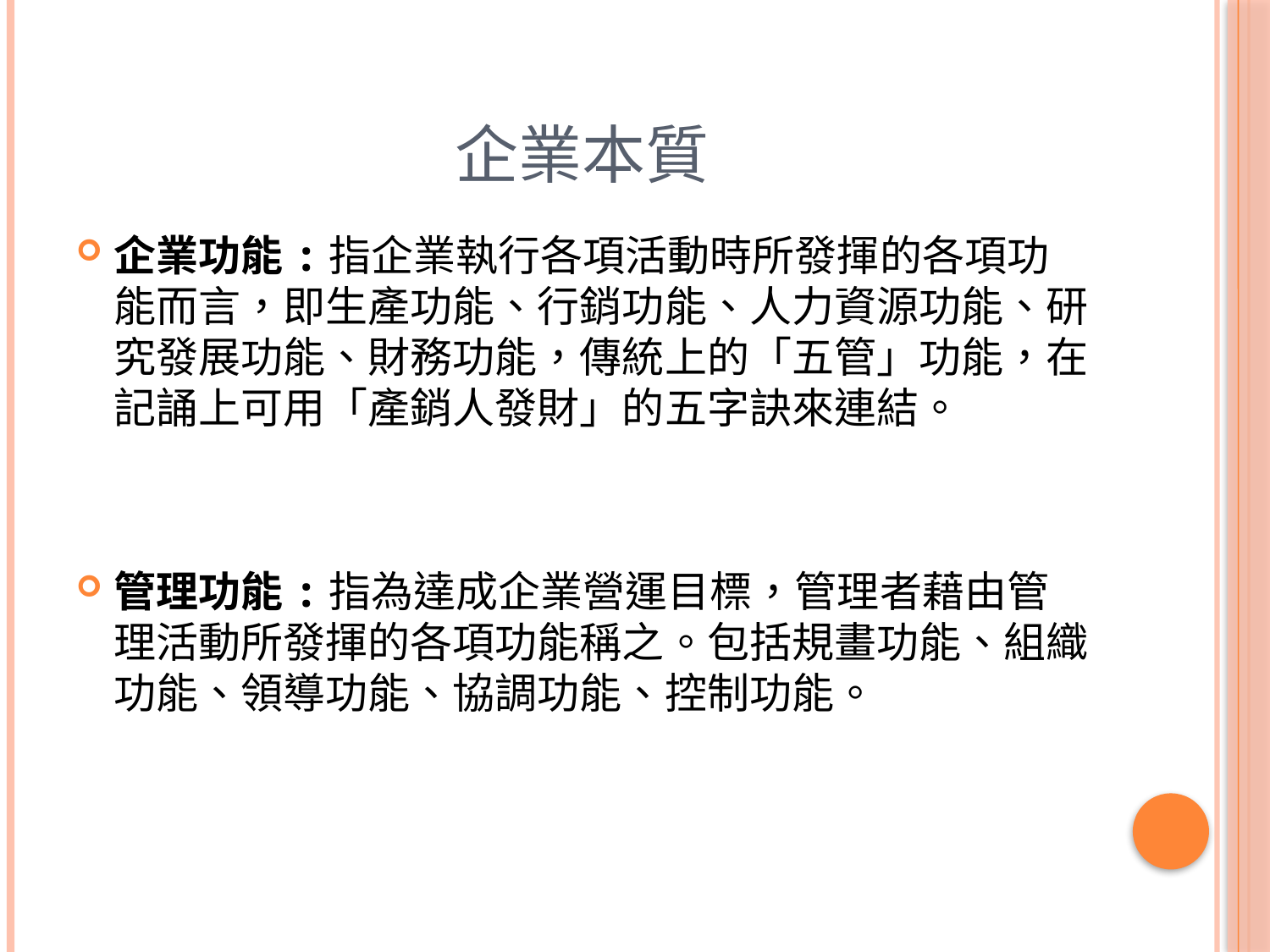

# 企業本質
企業功能:指企業執行各項活動時所發揮的各項功能而言，即生產功能、行銷功能、人力資源功能、研究發展功能、財務功能，傳統上的「五管」功能，在記誦上可用「產銷人發財」的五字訣來連結。

管理功能:指為達成企業營運目標，管理者藉由管理活動所發揮的各項功能稱之。包括規畫功能、組織功能、領導功能、協調功能、控制功能。